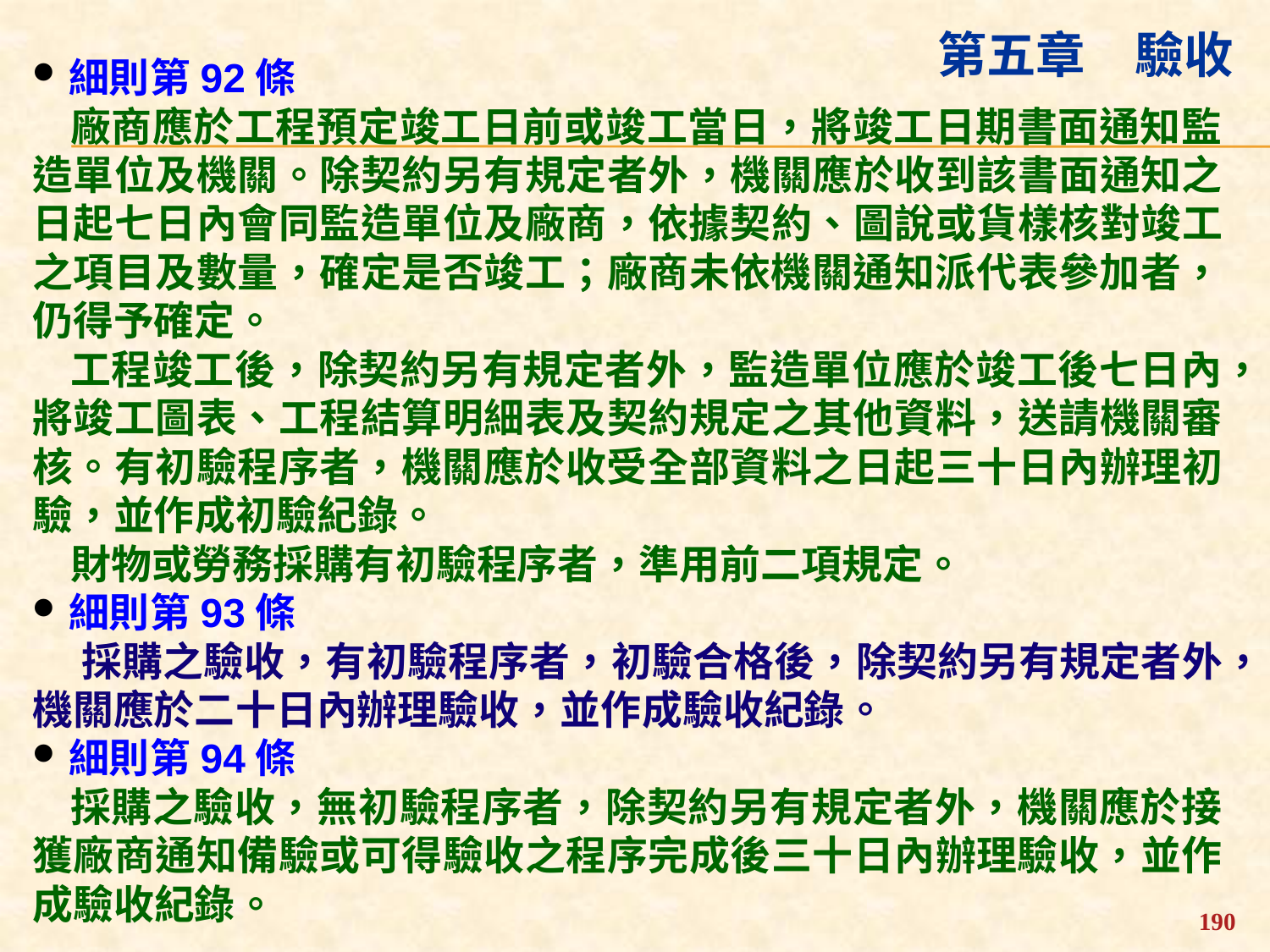

第五章　驗收
細則第92條
廠商應於工程預定竣工日前或竣工當日，將竣工日期書面通知監造單位及機關。除契約另有規定者外，機關應於收到該書面通知之日起七日內會同監造單位及廠商，依據契約、圖說或貨樣核對竣工之項目及數量，確定是否竣工；廠商未依機關通知派代表參加者，仍得予確定。
工程竣工後，除契約另有規定者外，監造單位應於竣工後七日內，將竣工圖表、工程結算明細表及契約規定之其他資料，送請機關審核。有初驗程序者，機關應於收受全部資料之日起三十日內辦理初驗，並作成初驗紀錄。
財物或勞務採購有初驗程序者，準用前二項規定。
細則第93條
採購之驗收，有初驗程序者，初驗合格後，除契約另有規定者外，機關應於二十日內辦理驗收，並作成驗收紀錄。
細則第94條
採購之驗收，無初驗程序者，除契約另有規定者外，機關應於接獲廠商通知備驗或可得驗收之程序完成後三十日內辦理驗收，並作成驗收紀錄。
190